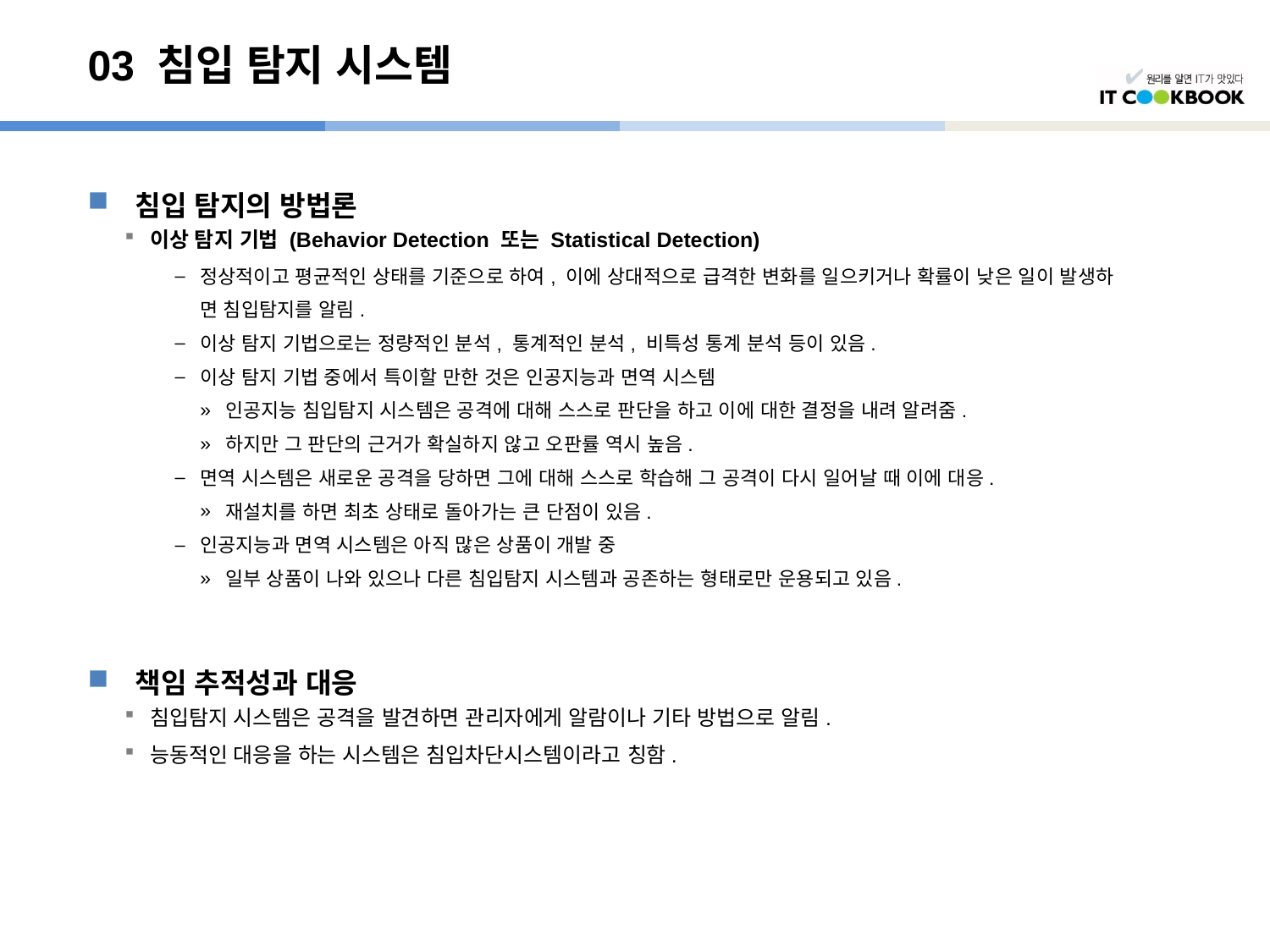

# 03 침입 탐지 시스템
침입 탐지의 방법론
이상 탐지 기법 (Behavior Detection 또는 Statistical Detection)
정상적이고 평균적인 상태를 기준으로 하여, 이에 상대적으로 급격한 변화를 일으키거나 확률이 낮은 일이 발생하
	면 침입탐지를 알림.
이상 탐지 기법으로는 정량적인 분석, 통계적인 분석, 비특성 통계 분석 등이 있음.
이상 탐지 기법 중에서 특이할 만한 것은 인공지능과 면역 시스템
인공지능 침입탐지 시스템은 공격에 대해 스스로 판단을 하고 이에 대한 결정을 내려 알려줌.
하지만 그 판단의 근거가 확실하지 않고 오판률 역시 높음.
면역 시스템은 새로운 공격을 당하면 그에 대해 스스로 학습해 그 공격이 다시 일어날 때 이에 대응.
재설치를 하면 최초 상태로 돌아가는 큰 단점이 있음.
인공지능과 면역 시스템은 아직 많은 상품이 개발 중
일부 상품이 나와 있으나 다른 침입탐지 시스템과 공존하는 형태로만 운용되고 있음.

책임 추적성과 대응
침입탐지 시스템은 공격을 발견하면 관리자에게 알람이나 기타 방법으로 알림.
능동적인 대응을 하는 시스템은 침입차단시스템이라고 칭함.